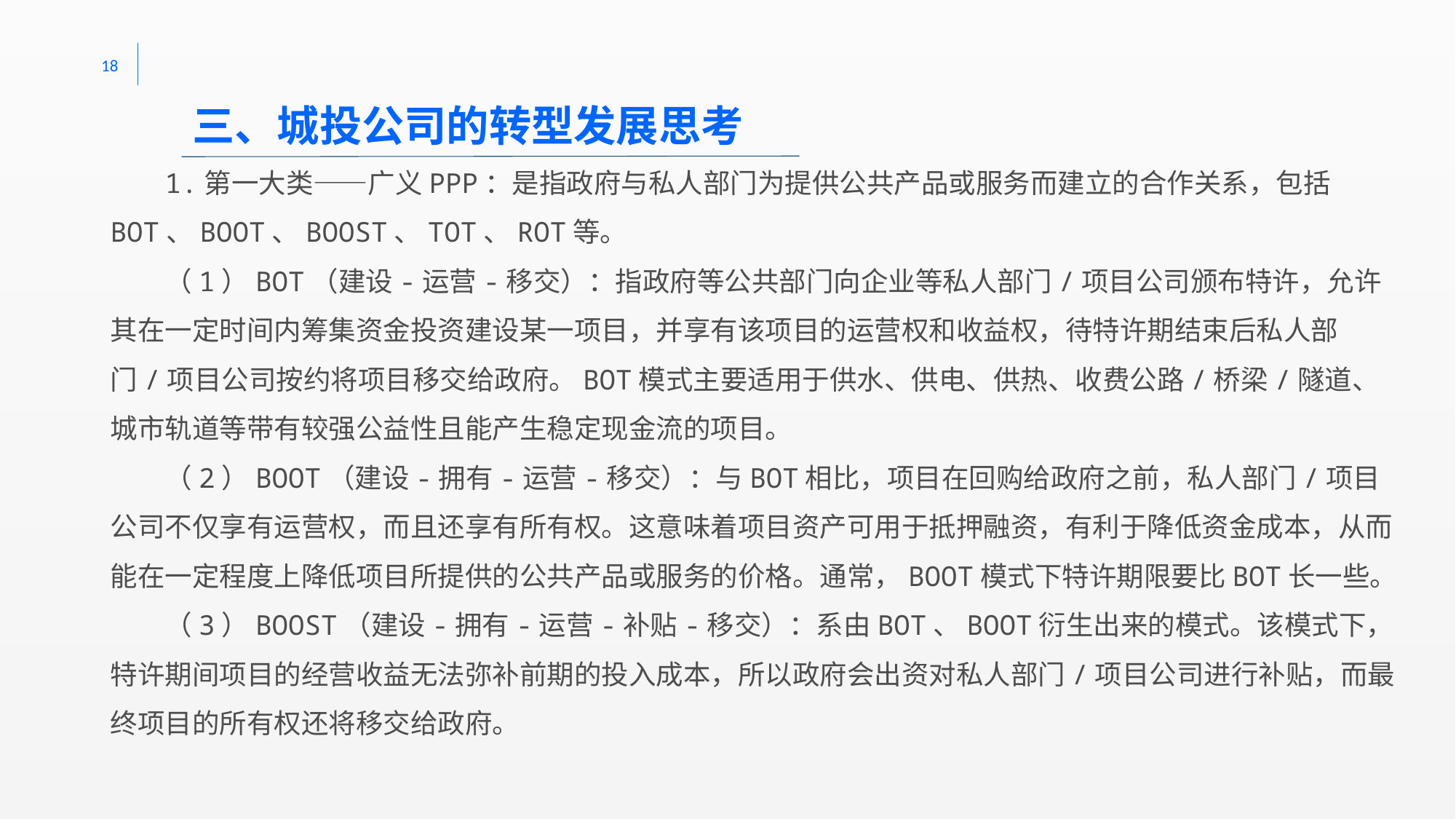

三、城投公司的转型发展思考
1.第一大类——广义PPP：是指政府与私人部门为提供公共产品或服务而建立的合作关系，包括BOT、BOOT、BOOST、TOT、ROT等。
（1）BOT（建设-运营-移交）：指政府等公共部门向企业等私人部门/项目公司颁布特许，允许其在一定时间内筹集资金投资建设某一项目，并享有该项目的运营权和收益权，待特许期结束后私人部门/项目公司按约将项目移交给政府。BOT模式主要适用于供水、供电、供热、收费公路/桥梁/隧道、城市轨道等带有较强公益性且能产生稳定现金流的项目。
（2）BOOT（建设-拥有-运营-移交）：与BOT相比，项目在回购给政府之前，私人部门/项目公司不仅享有运营权，而且还享有所有权。这意味着项目资产可用于抵押融资，有利于降低资金成本，从而能在一定程度上降低项目所提供的公共产品或服务的价格。通常，BOOT模式下特许期限要比BOT长一些。
（3）BOOST（建设-拥有-运营-补贴-移交）：系由BOT、BOOT衍生出来的模式。该模式下，特许期间项目的经营收益无法弥补前期的投入成本，所以政府会出资对私人部门/项目公司进行补贴，而最终项目的所有权还将移交给政府。